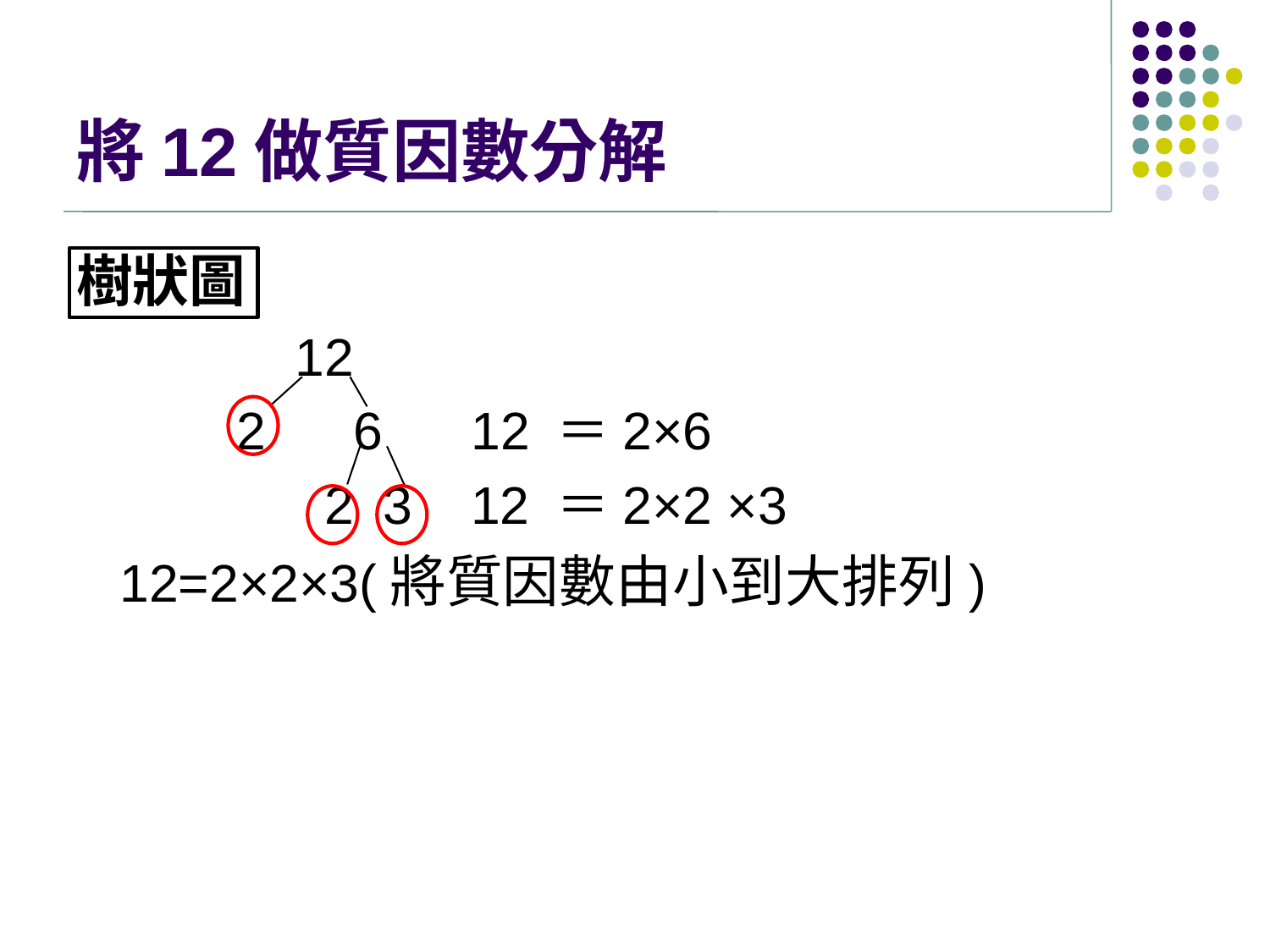

# 將12做質因數分解
樹狀圖
               12
           2      6      12 ＝2×6
                 2  3    12 ＝2×2 ×3
   12=2×2×3(將質因數由小到大排列)